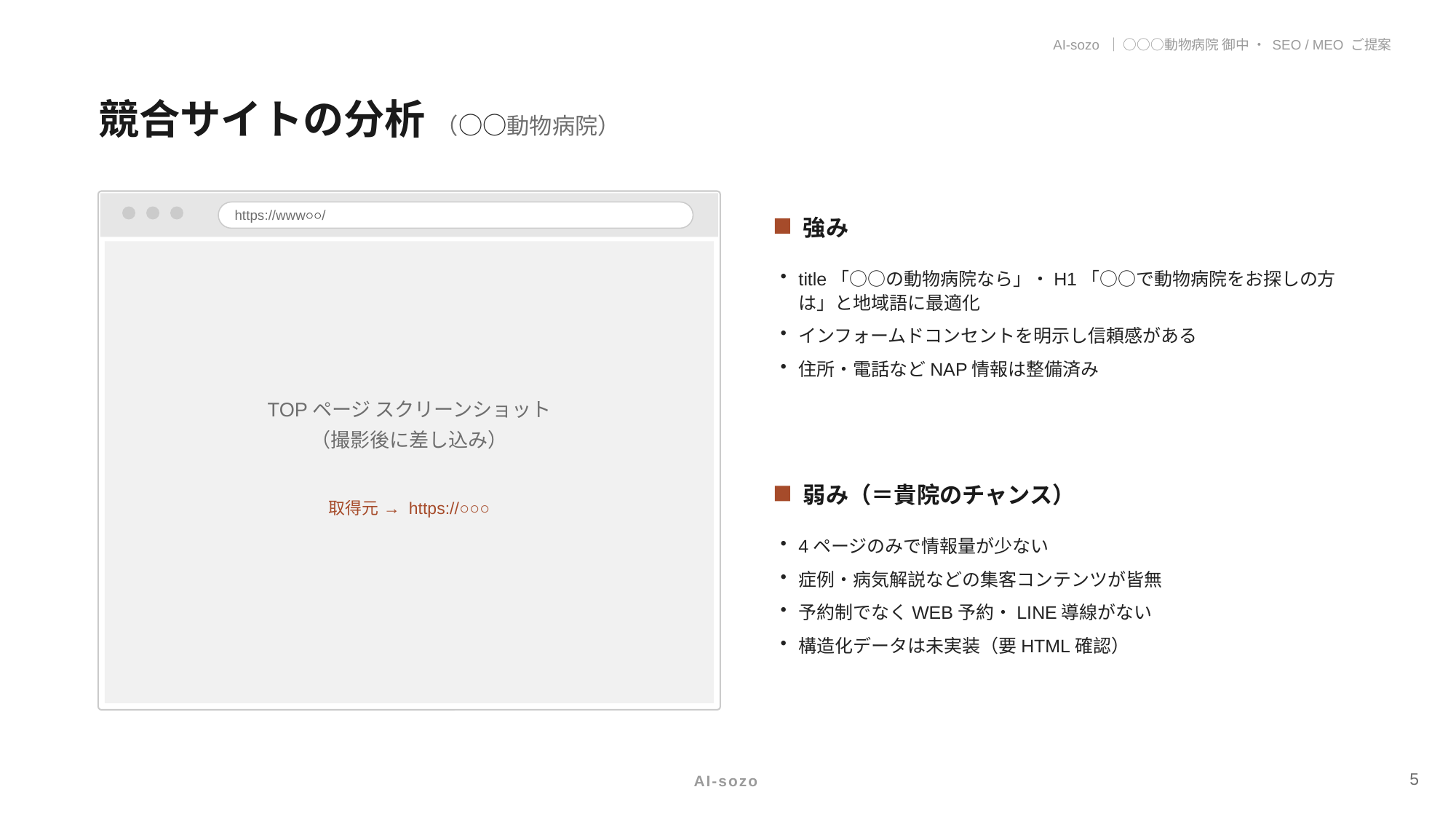

AI-sozo ｜ ○○○動物病院 御中 ・ SEO / MEO ご提案
競合サイトの分析  （○○動物病院）

https://www○○/

強み

title「○○の動物病院なら」・H1「○○で動物病院をお探しの方は」と地域語に最適化
インフォームドコンセントを明示し信頼感がある
住所・電話などNAP情報は整備済み
TOPページ スクリーンショット
（撮影後に差し込み）
弱み（＝貴院のチャンス）
取得元 → https://○○○

4ページのみで情報量が少ない
症例・病気解説などの集客コンテンツが皆無
予約制でなくWEB予約・LINE導線がない
構造化データは未実装（要HTML確認）
5
AI-sozo